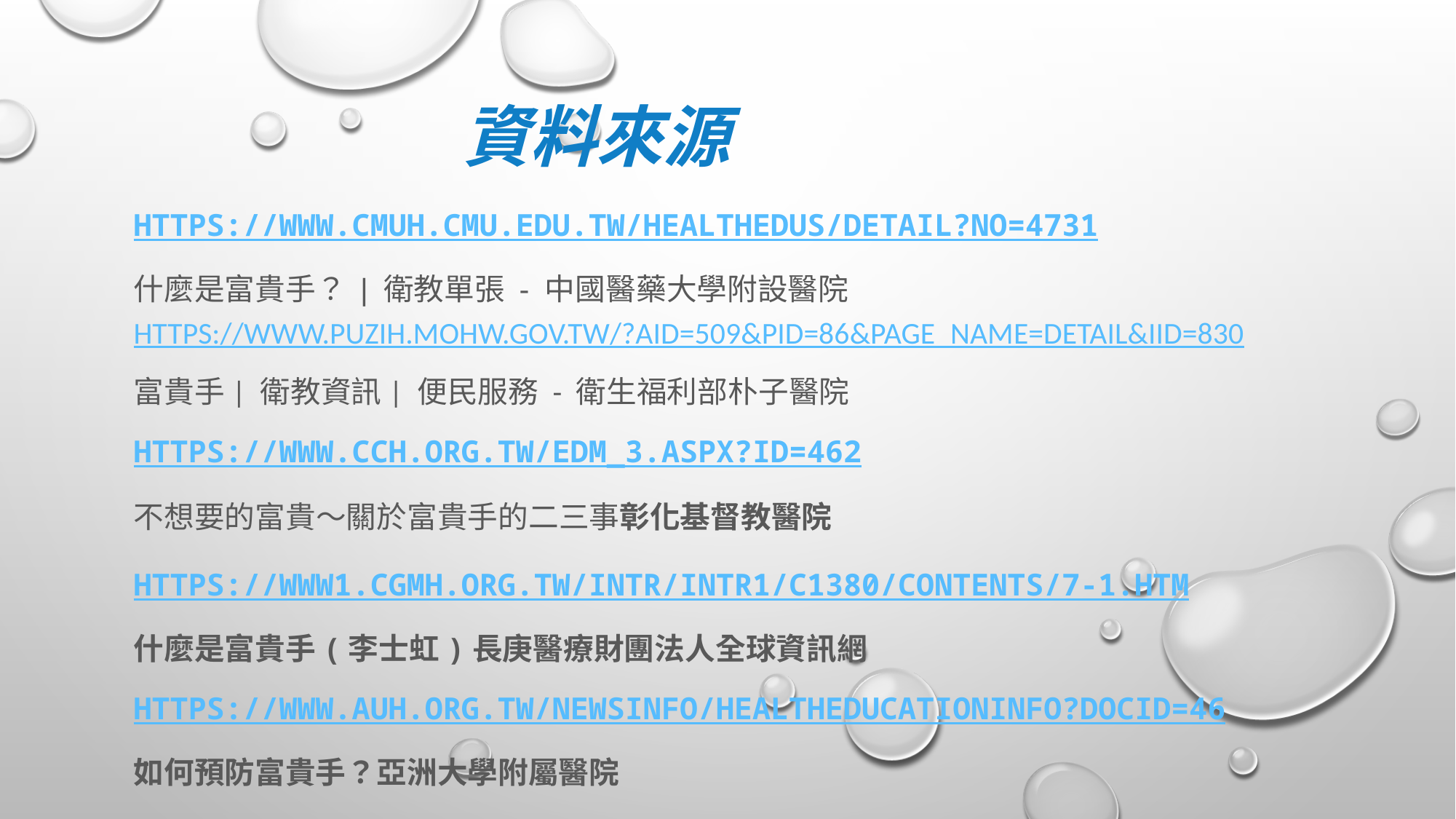

# 資料來源
https://www.cmuh.cmu.edu.tw/HealthEdus/Detail?no=4731
什麼是富貴手？ | 衛教單張 - 中國醫藥大學附設醫院https://www.puzih.mohw.gov.tw/?aid=509&pid=86&page_name=detail&iid=830
富貴手| 衛教資訊| 便民服務 - 衛生福利部朴子醫院
https://www.cch.org.tw/edm_3.aspx?Id=462
不想要的富貴～關於富貴手的二三事彰化基督教醫院
https://www1.cgmh.org.tw/intr/intr1/c1380/contents/7-1.htm
什麼是富貴手(李士虹)長庚醫療財團法人全球資訊網
https://www.auh.org.tw/NewsInfo/HealthEducationInfo?docid=46
如何預防富貴手？亞洲大學附屬醫院